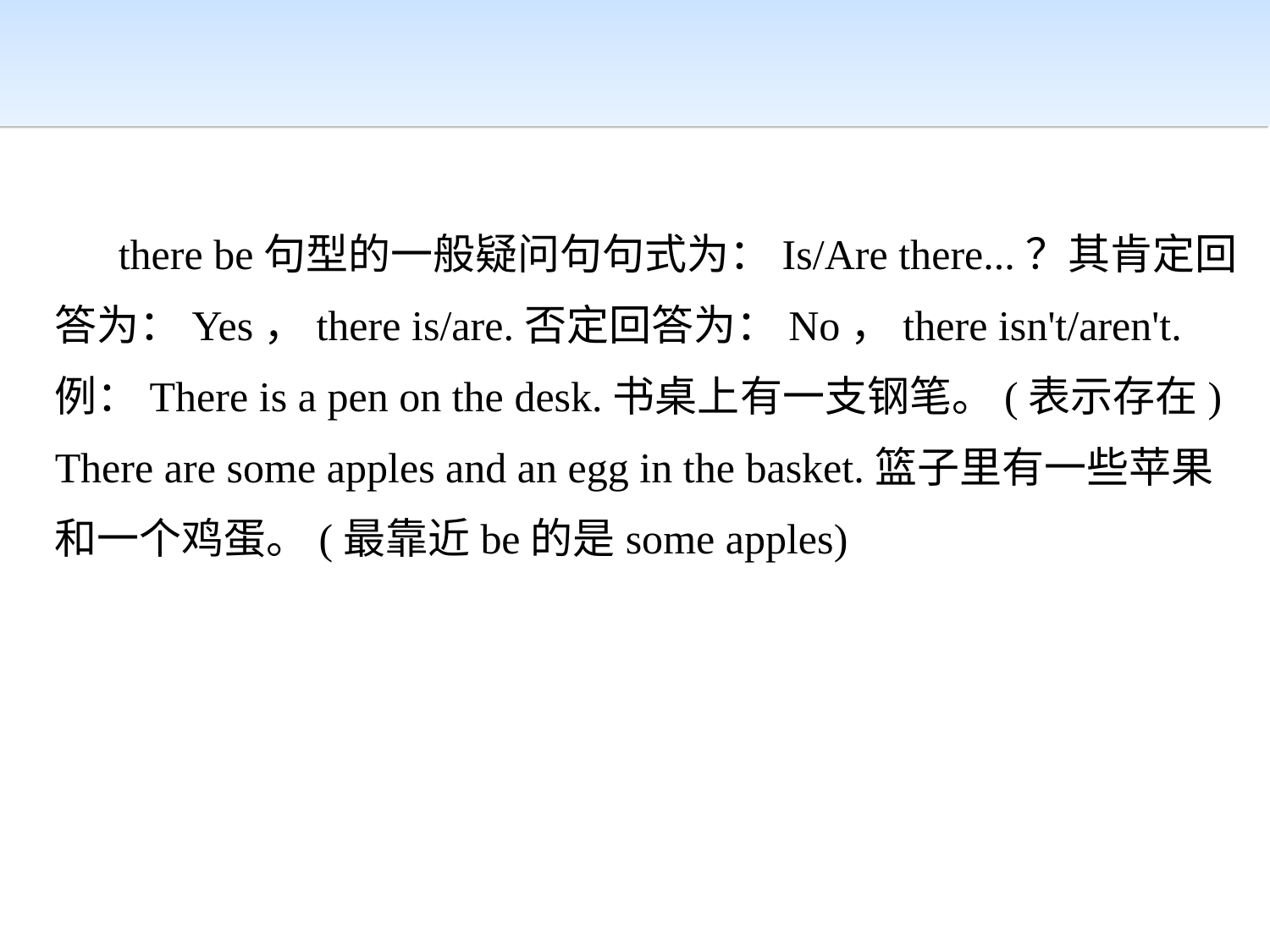

there be句型的一般疑问句句式为：Is/Are there...？其肯定回答为：Yes，there is/are.否定回答为：No，there isn't/aren't.
例：There is a pen on the desk.书桌上有一支钢笔。(表示存在)
There are some apples and an egg in the basket.篮子里有一些苹果和一个鸡蛋。(最靠近be的是some apples)